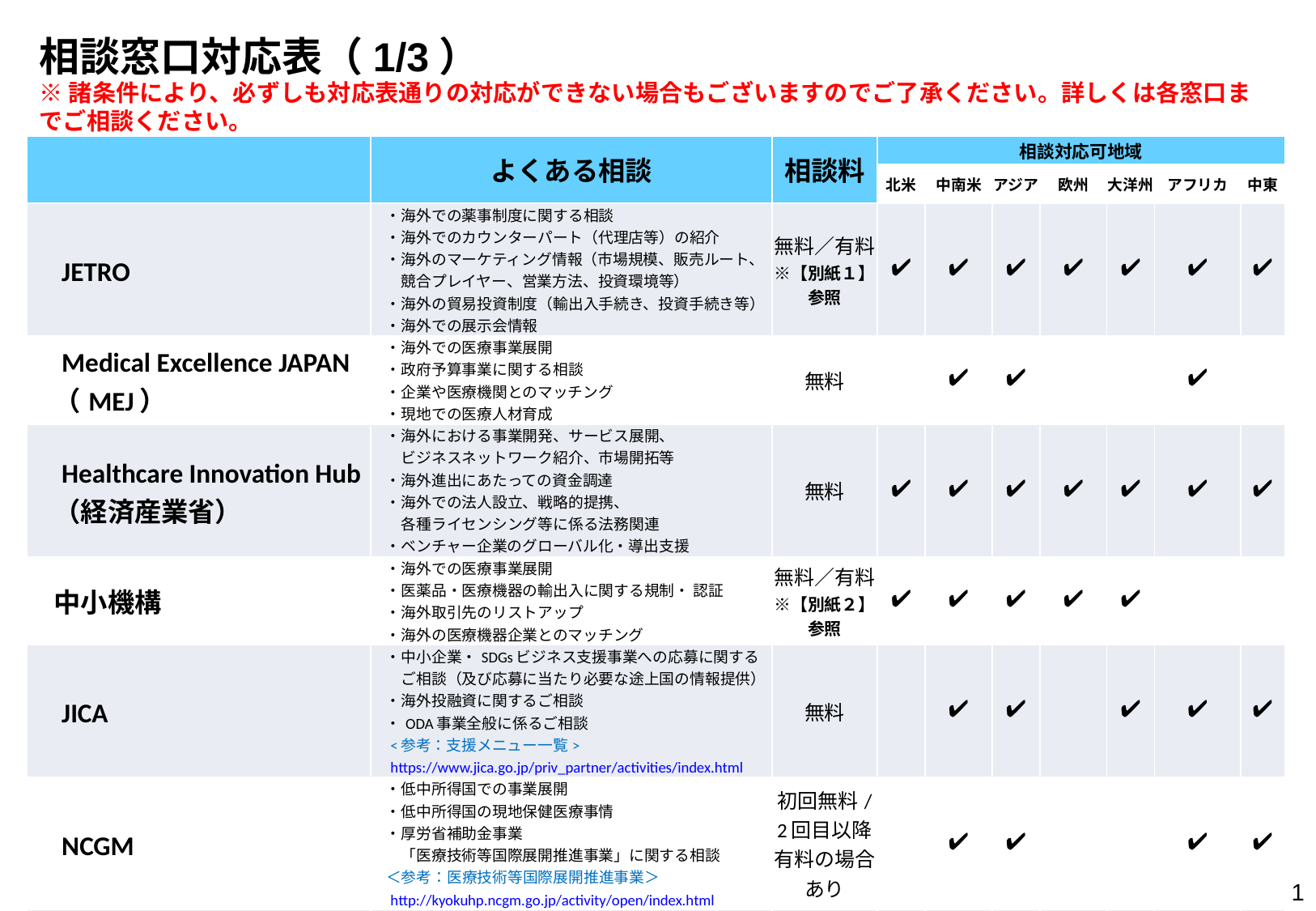

# 相談窓口対応表（1/3）
※諸条件により、必ずしも対応表通りの対応ができない場合もございますのでご了承ください。詳しくは各窓口までご相談ください。
|  | よくある相談 | 相談料 | 相談対応可地域 |  |  |  |  |  |  |
| --- | --- | --- | --- | --- | --- | --- | --- | --- | --- |
|  |  |  | 北米 | 中南米 | アジア | 欧州 | 大洋州 | アフリカ | 中東 |
| JETRO | ・海外での薬事制度に関する相談 　・海外でのカウンターパート（代理店等）の紹介 　・海外のマーケティング情報（市場規模、販売ルート、 　　競合プレイヤー、営業方法、投資環境等） 　・海外の貿易投資制度（輸出入手続き、投資手続き等） 　・海外での展示会情報 | 無料／有料 ※【別紙１】 参照 | ✔ | ✔ | ✔ | ✔ | ✔ | ✔ | ✔ |
| Medical Excellence JAPAN 　（MEJ） | ・海外での医療事業展開 　・政府予算事業に関する相談 　・企業や医療機関とのマッチング 　・現地での医療人材育成 | 無料 |  | ✔ | ✔ |  |  | ✔ |  |
| Healthcare Innovation Hub 　（経済産業省） | ・海外における事業開発、サービス展開、 　　ビジネスネットワーク紹介、市場開拓等 　・海外進出にあたっての資金調達 　・海外での法人設立、戦略的提携、 　　各種ライセンシング等に係る法務関連 　・ベンチャー企業のグローバル化・導出支援 | 無料 | ✔ | ✔ | ✔ | ✔ | ✔ | ✔ | ✔ |
| 中小機構 | ・海外での医療事業展開 　・医薬品・医療機器の輸出入に関する規制・ 認証 　・海外取引先のリストアップ 　・海外の医療機器企業とのマッチング | 無料／有料 ※【別紙２】 参照 | ✔ | ✔ | ✔ | ✔ | ✔ |  |  |
| JICA | ・中小企業・SDGsビジネス支援事業への応募に関する 　　ご相談（及び応募に当たり必要な途上国の情報提供） 　・海外投融資に関するご相談 　・ODA事業全般に係るご相談 　<参考：支援メニュー一覧> 　https://www.jica.go.jp/priv\_partner/activities/index.html | 無料 |  | ✔ | ✔ |  | ✔ | ✔ | ✔ |
| NCGM | ・低中所得国での事業展開 　・低中所得国の現地保健医療事情 　・厚労省補助金事業 　　「医療技術等国際展開推進事業」に関する相談 　＜参考：医療技術等国際展開推進事業＞ 　http://kyokuhp.ncgm.go.jp/activity/open/index.html | 初回無料/ 2回目以降有料の場合あり |  | ✔ | ✔ |  |  | ✔ | ✔ |
| 国際協力銀行（JBIC） | ・海外事業における融資相談 　・海外投資環境情報の提供 | 無料 | ✔ | ✔ | ✔ | ✔ | ✔ | ✔ | ✔ |
1